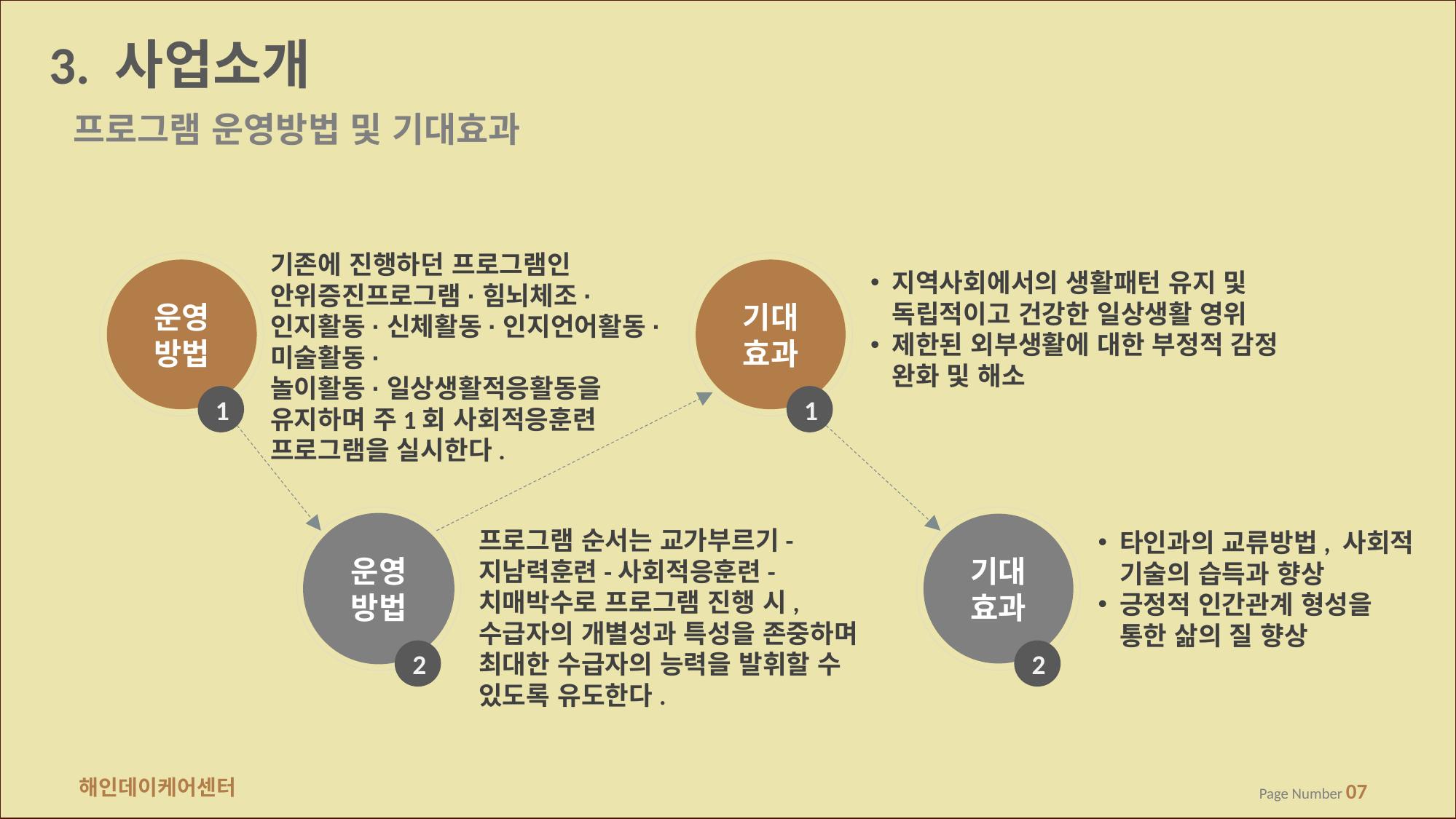

3. 사업소개
프로그램 운영방법 및 기대효과
기존에 진행하던 프로그램인 안위증진프로그램·힘뇌체조·인지활동·신체활동·인지언어활동·미술활동·
놀이활동·일상생활적응활동을 유지하며 주1회 사회적응훈련 프로그램을 실시한다.

운영방법
기대효과
지역사회에서의 생활패턴 유지 및 독립적이고 건강한 일상생활 영위
제한된 외부생활에 대한 부정적 감정 완화 및 해소
1
1

운영방법
기대효과
프로그램 순서는 교가부르기-지남력훈련-사회적응훈련-치매박수로 프로그램 진행 시, 수급자의 개별성과 특성을 존중하며 최대한 수급자의 능력을 발휘할 수 있도록 유도한다.
타인과의 교류방법, 사회적 기술의 습득과 향상
긍정적 인간관계 형성을 통한 삶의 질 향상
2
2
해인데이케어센터
Page Number 07